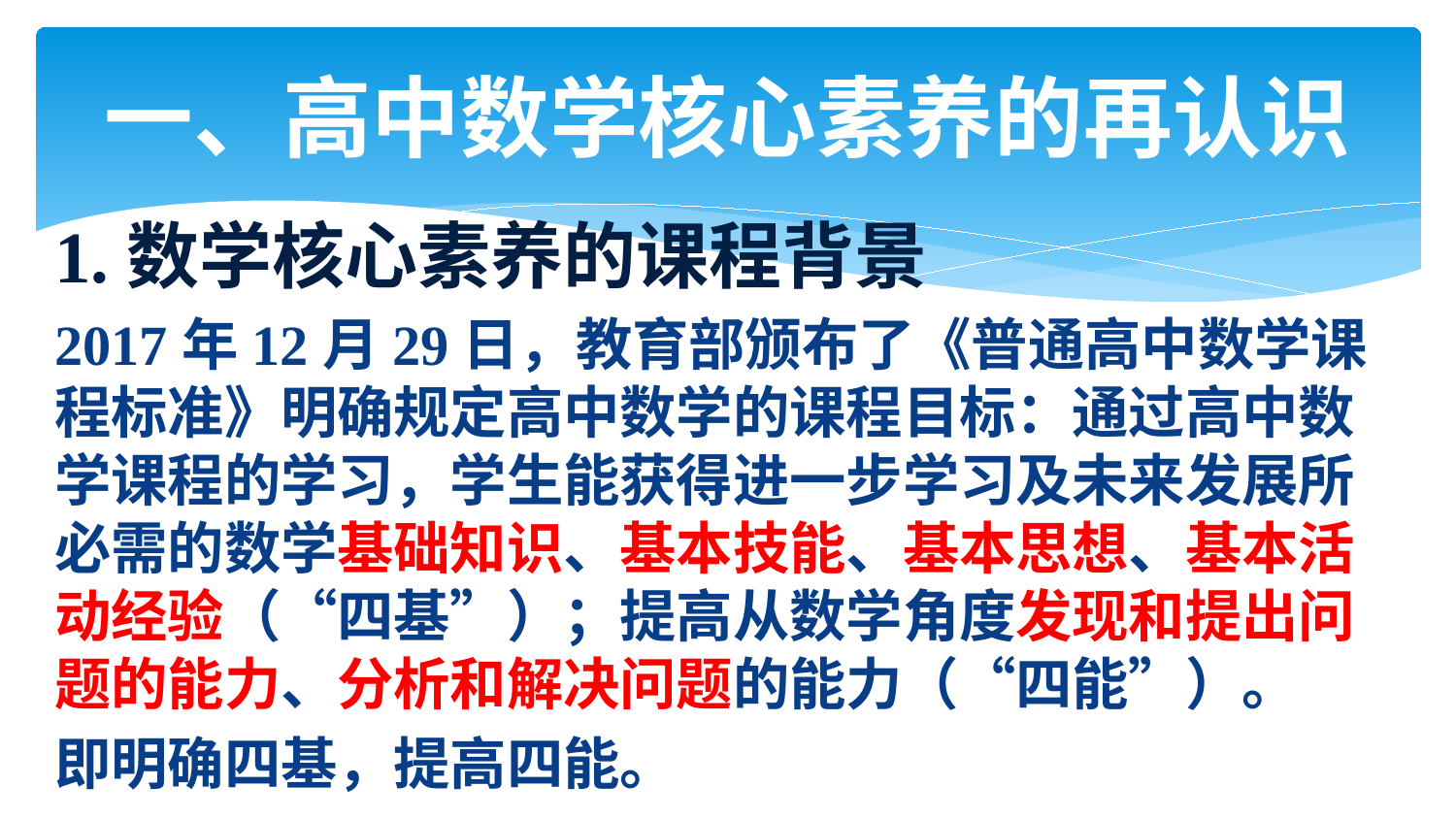

# 一、高中数学核心素养的再认识
1.数学核心素养的课程背景
2017年12月29日，教育部颁布了《普通高中数学课程标准》明确规定高中数学的课程目标：通过高中数学课程的学习，学生能获得进一步学习及未来发展所必需的数学基础知识、基本技能、基本思想、基本活动经验（“四基”）；提高从数学角度发现和提出问题的能力、分析和解决问题的能力（“四能”）。
即明确四基，提高四能。